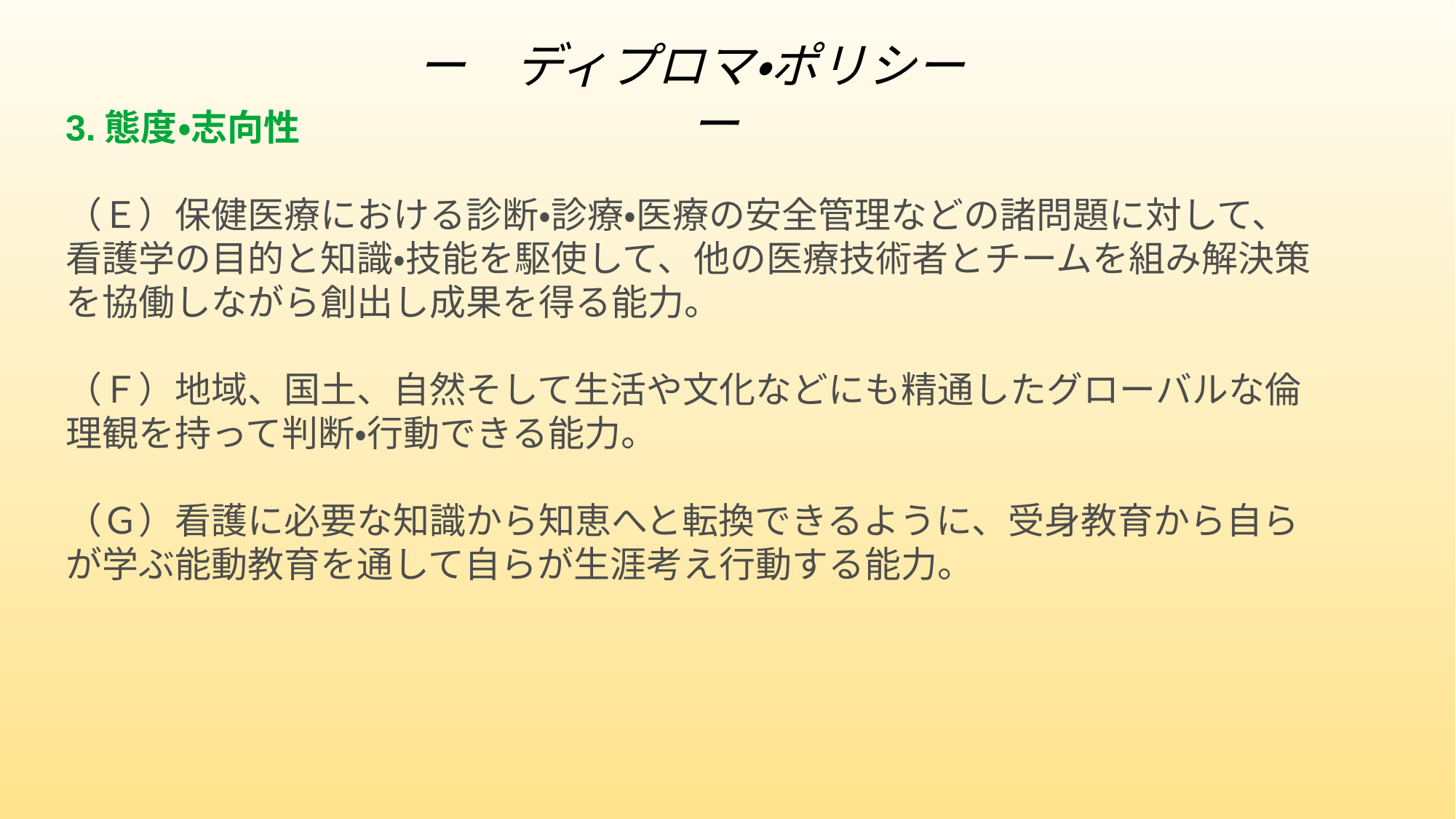

ー　ディプロマ・ポリシー　ー
3.態度・志向性

（Ｅ）保健医療における診断・診療・医療の安全管理などの諸問題に対して、看護学の目的と知識・技能を駆使して、他の医療技術者とチームを組み解決策を協働しながら創出し成果を得る能力。

（Ｆ）地域、国土、自然そして生活や文化などにも精通したグローバルな倫理観を持って判断・行動できる能力。

（Ｇ）看護に必要な知識から知恵へと転換できるように、受身教育から自らが学ぶ能動教育を通して自らが生涯考え行動する能力。